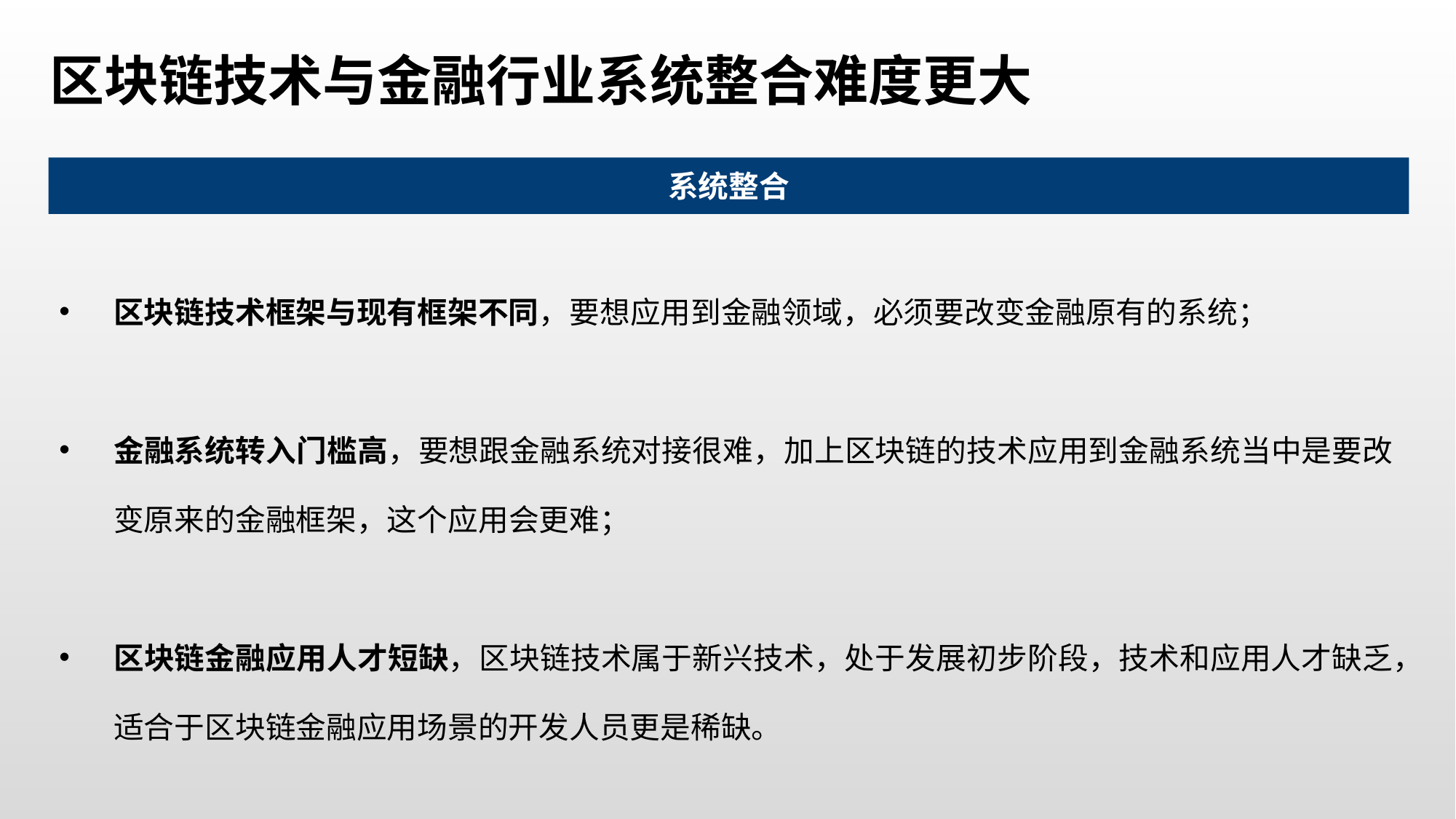

区块链技术与金融行业系统整合难度更大
系统整合
区块链技术框架与现有框架不同，要想应用到金融领域，必须要改变金融原有的系统；

金融系统转入门槛高，要想跟金融系统对接很难，加上区块链的技术应用到金融系统当中是要改变原来的金融框架，这个应用会更难；

区块链金融应用人才短缺，区块链技术属于新兴技术，处于发展初步阶段，技术和应用人才缺乏，适合于区块链金融应用场景的开发人员更是稀缺。